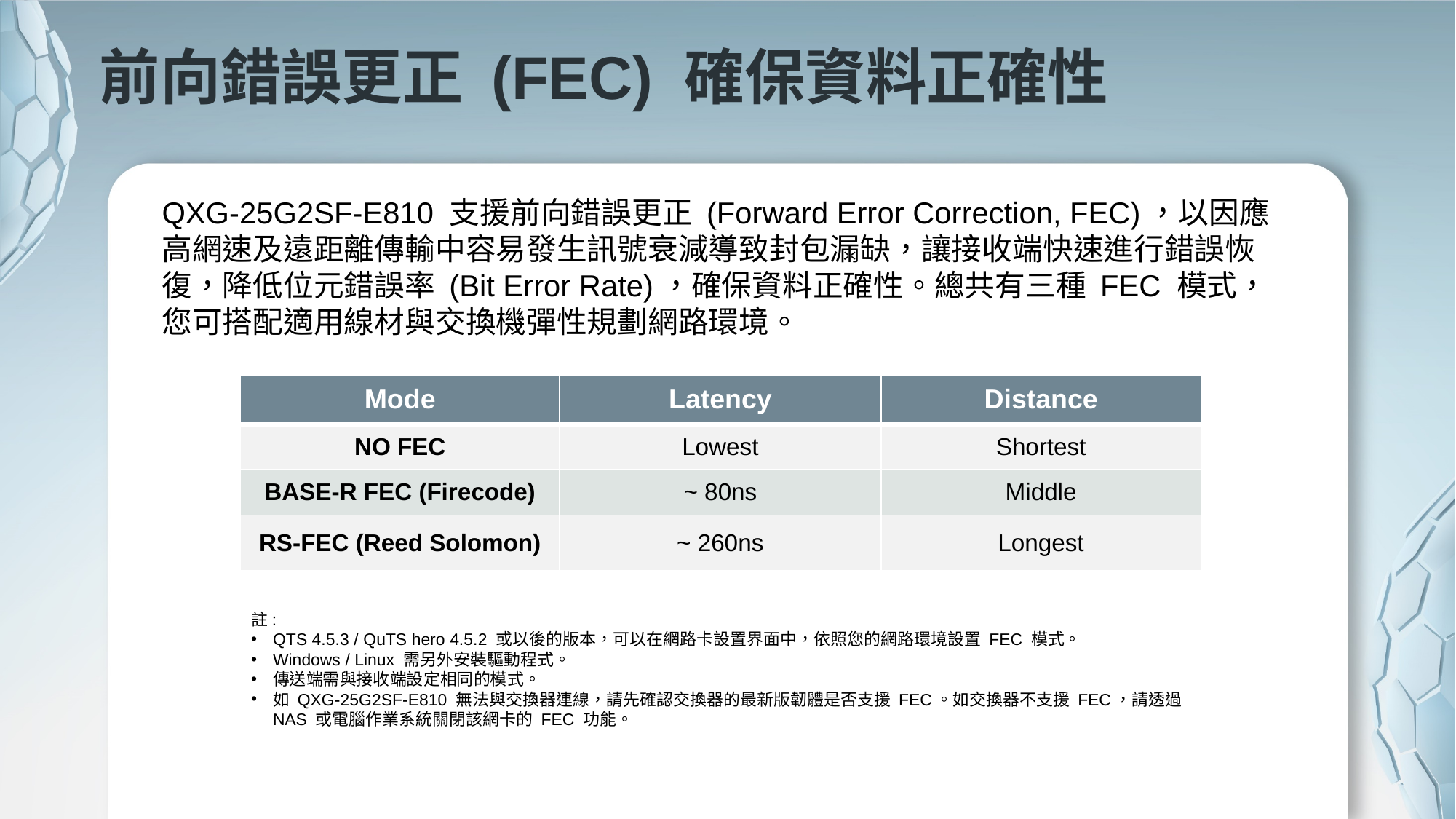

# 前向錯誤更正 (FEC) 確保資料正確性
QXG-25G2SF-E810 支援前向錯誤更正 (Forward Error Correction, FEC)，以因應高網速及遠距離傳輸中容易發生訊號衰減導致封包漏缺，讓接收端快速進行錯誤恢復，降低位元錯誤率 (Bit Error Rate)，確保資料正確性。總共有三種 FEC 模式，您可搭配適用線材與交換機彈性規劃網路環境。
| Mode | Latency | Distance |
| --- | --- | --- |
| NO FEC | Lowest | Shortest |
| BASE-R FEC (Firecode) | ~ 80ns | Middle |
| RS-FEC (Reed Solomon) | ~ 260ns | Longest |
註:
QTS 4.5.3 / QuTS hero 4.5.2 或以後的版本，可以在網路卡設置界面中，依照您的網路環境設置 FEC 模式。
Windows / Linux 需另外安裝驅動程式。
傳送端需與接收端設定相同的模式。
如 QXG-25G2SF-E810 無法與交換器連線，請先確認交換器的最新版韌體是否支援 FEC。如交換器不支援 FEC，請透過 NAS 或電腦作業系統關閉該網卡的 FEC 功能。